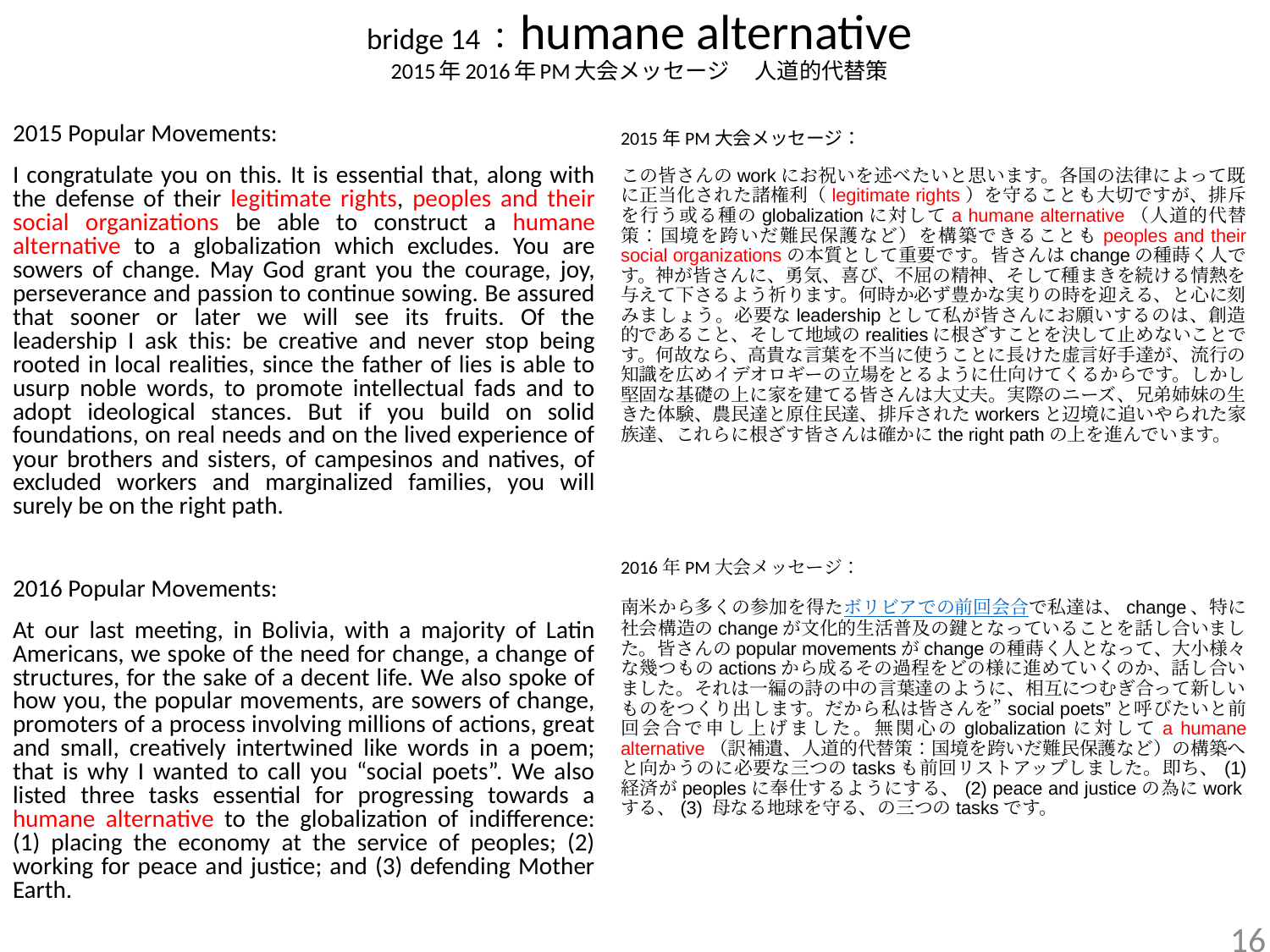

# bridge 14：humane alternative 2015年2016年PM大会メッセージ     人道的代替策
2015年PM大会メッセージ：
この皆さんのworkにお祝いを述べたいと思います。各国の法律によって既に正当化された諸権利（legitimate rights）を守ることも大切ですが、排斥を行う或る種のglobalizationに対してa humane alternative（人道的代替策：国境を跨いだ難民保護など）を構築できることもpeoples and their social organizationsの本質として重要です。皆さんはchangeの種蒔く人です。神が皆さんに、勇気、喜び、不屈の精神、そして種まきを続ける情熱を与えて下さるよう祈ります。何時か必ず豊かな実りの時を迎える、と心に刻みましょう。必要なleadershipとして私が皆さんにお願いするのは、創造的であること、そして地域のrealitiesに根ざすことを決して止めないことです。何故なら、高貴な言葉を不当に使うことに長けた虚言好手達が、流行の知識を広めイデオロギーの立場をとるように仕向けてくるからです。しかし堅固な基礎の上に家を建てる皆さんは大丈夫。実際のニーズ、兄弟姉妹の生きた体験、農民達と原住民達、排斥されたworkersと辺境に追いやられた家族達、これらに根ざす皆さんは確かにthe right pathの上を進んでいます。

2016年PM大会メッセージ：
南米から多くの参加を得たボリビアでの前回会合で私達は、change、特に社会構造のchangeが文化的生活普及の鍵となっていることを話し合いました。皆さんのpopular movementsがchangeの種蒔く人となって、大小様々な幾つものactionsから成るその過程をどの様に進めていくのか、話し合いました。それは一編の詩の中の言葉達のように、相互につむぎ合って新しいものをつくり出します。だから私は皆さんを”social poets”と呼びたいと前回会合で申し上げました。無関心のglobalizationに対してa humane alternative（訳補遺、人道的代替策：国境を跨いだ難民保護など）の構築へと向かうのに必要な三つのtasksも前回リストアップしました。即ち、(1) 経済がpeoplesに奉仕するようにする、(2) peace and justiceの為にworkする、(3) 母なる地球を守る、の三つのtasksです。

2015 Popular Movements:
I congratulate you on this. It is essential that, along with the defense of their legitimate rights, peoples and their social organizations be able to construct a humane alternative to a globalization which excludes. You are sowers of change. May God grant you the courage, joy, perseverance and passion to continue sowing. Be assured that sooner or later we will see its fruits. Of the leadership I ask this: be creative and never stop being rooted in local realities, since the father of lies is able to usurp noble words, to promote intellectual fads and to adopt ideological stances. But if you build on solid foundations, on real needs and on the lived experience of your brothers and sisters, of campesinos and natives, of excluded workers and marginalized families, you will surely be on the right path.

2016 Popular Movements:
At our last meeting, in Bolivia, with a majority of Latin Americans, we spoke of the need for change, a change of structures, for the sake of a decent life. We also spoke of how you, the popular movements, are sowers of change, promoters of a process involving millions of actions, great and small, creatively intertwined like words in a poem; that is why I wanted to call you “social poets”. We also listed three tasks essential for progressing towards a humane alternative to the globalization of indifference: (1) placing the economy at the service of peoples; (2) working for peace and justice; and (3) defending Mother Earth.

16